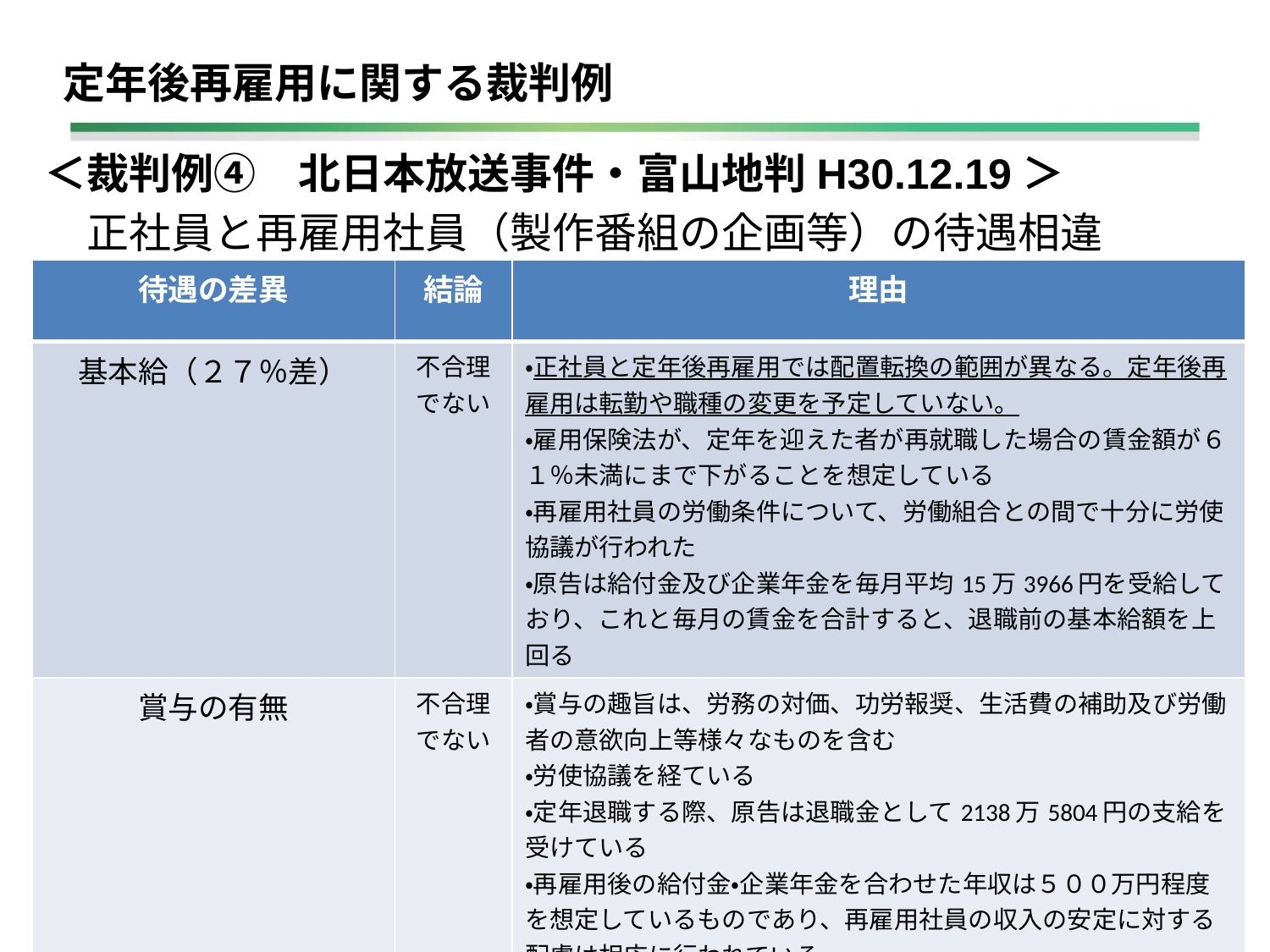

# 定年後再雇用に関する裁判例
＜裁判例④　北日本放送事件・富山地判H30.12.19＞
　正社員と再雇用社員（製作番組の企画等）の待遇相違

| 待遇の差異 | 結論 | 理由 |
| --- | --- | --- |
| 基本給（２７％差） | 不合理でない | ・正社員と定年後再雇用では配置転換の範囲が異なる。定年後再雇用は転勤や職種の変更を予定していない。 ・雇用保険法が、定年を迎えた者が再就職した場合の賃金額が６１％未満にまで下がることを想定している ・再雇用社員の労働条件について、労働組合との間で十分に労使協議が行われた ・原告は給付金及び企業年金を毎月平均15万3966円を受給しており、これと毎月の賃金を合計すると、退職前の基本給額を上回る |
| 賞与の有無 | 不合理でない | ・賞与の趣旨は、労務の対価、功労報奨、生活費の補助及び労働者の意欲向上等様々なものを含む ・労使協議を経ている ・定年退職する際、原告は退職金として2138万5804円の支給を受けている ・再雇用後の給付金・企業年金を合わせた年収は５００万円程度を想定しているものであり、再雇用社員の収入の安定に対する配慮は相応に行われている |

20